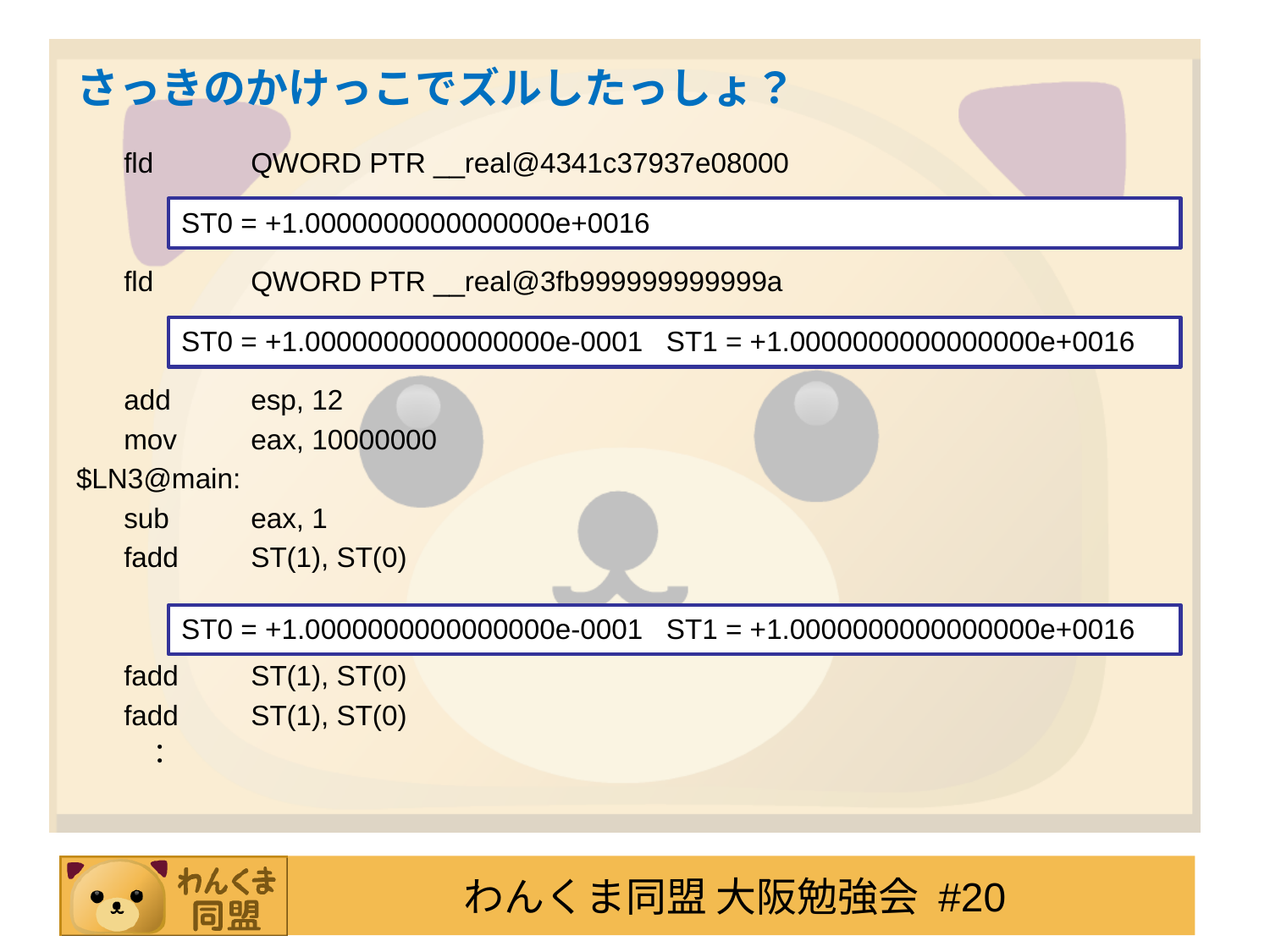

# さっきのかけっこでズルしたっしょ？
	fld	QWORD PTR __real@4341c37937e08000

	fld	QWORD PTR __real@3fb999999999999a

	add	esp, 12
	mov	eax, 10000000
$LN3@main:
	sub	eax, 1
	fadd	ST(1), ST(0)

	fadd	ST(1), ST(0)
	fadd	ST(1), ST(0)
          ：
ST0 = +1.0000000000000000e+0016
ST0 = +1.0000000000000000e-0001   ST1 = +1.0000000000000000e+0016
ST0 = +1.0000000000000000e-0001   ST1 = +1.0000000000000000e+0016